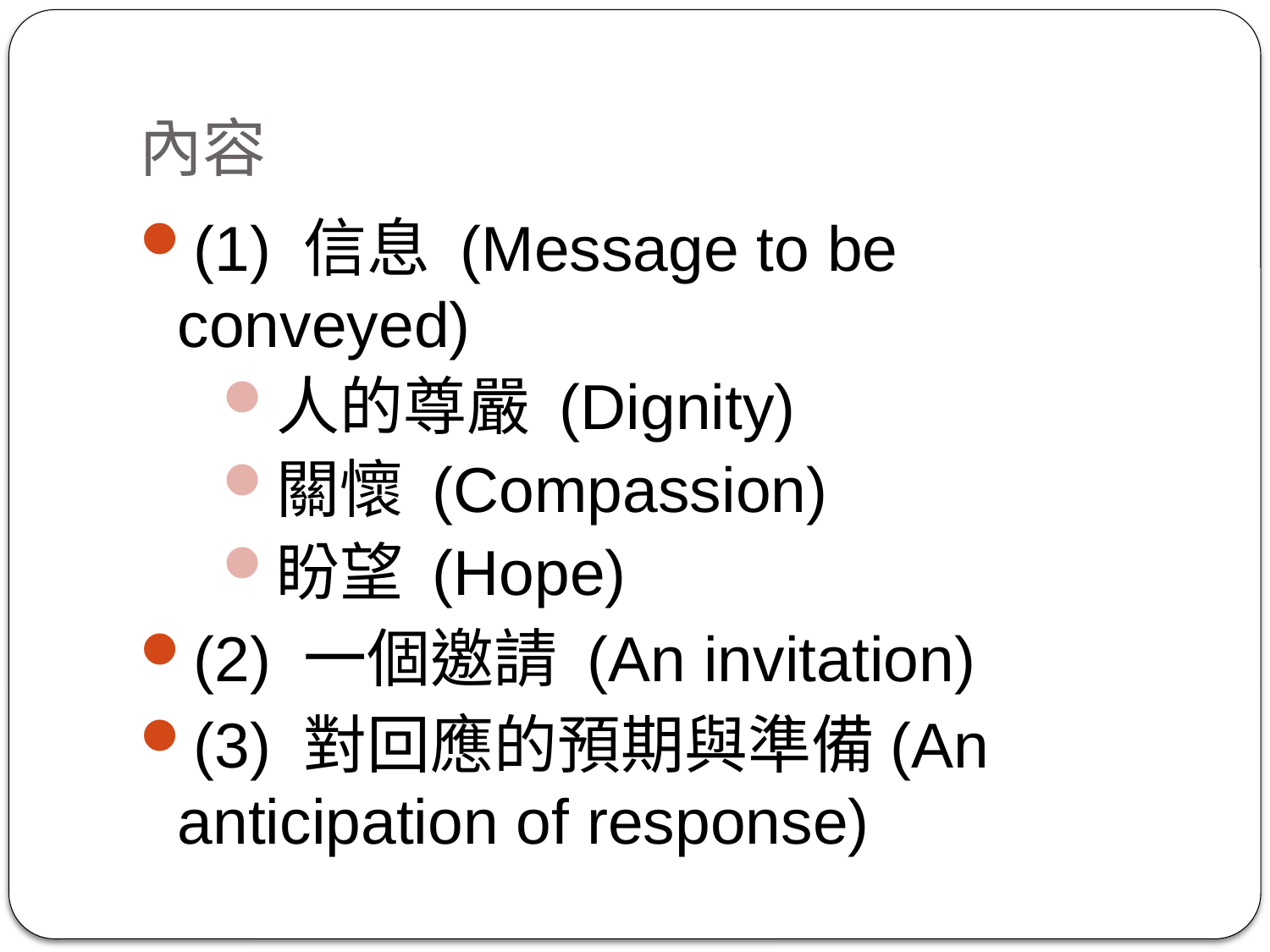

(1) 信息 (Message to be conveyed)
人的尊嚴 (Dignity)
關懷 (Compassion)
盼望 (Hope)
(2) 一個邀請 (An invitation)
(3) 對回應的預期與準備(An anticipation of response)
內容